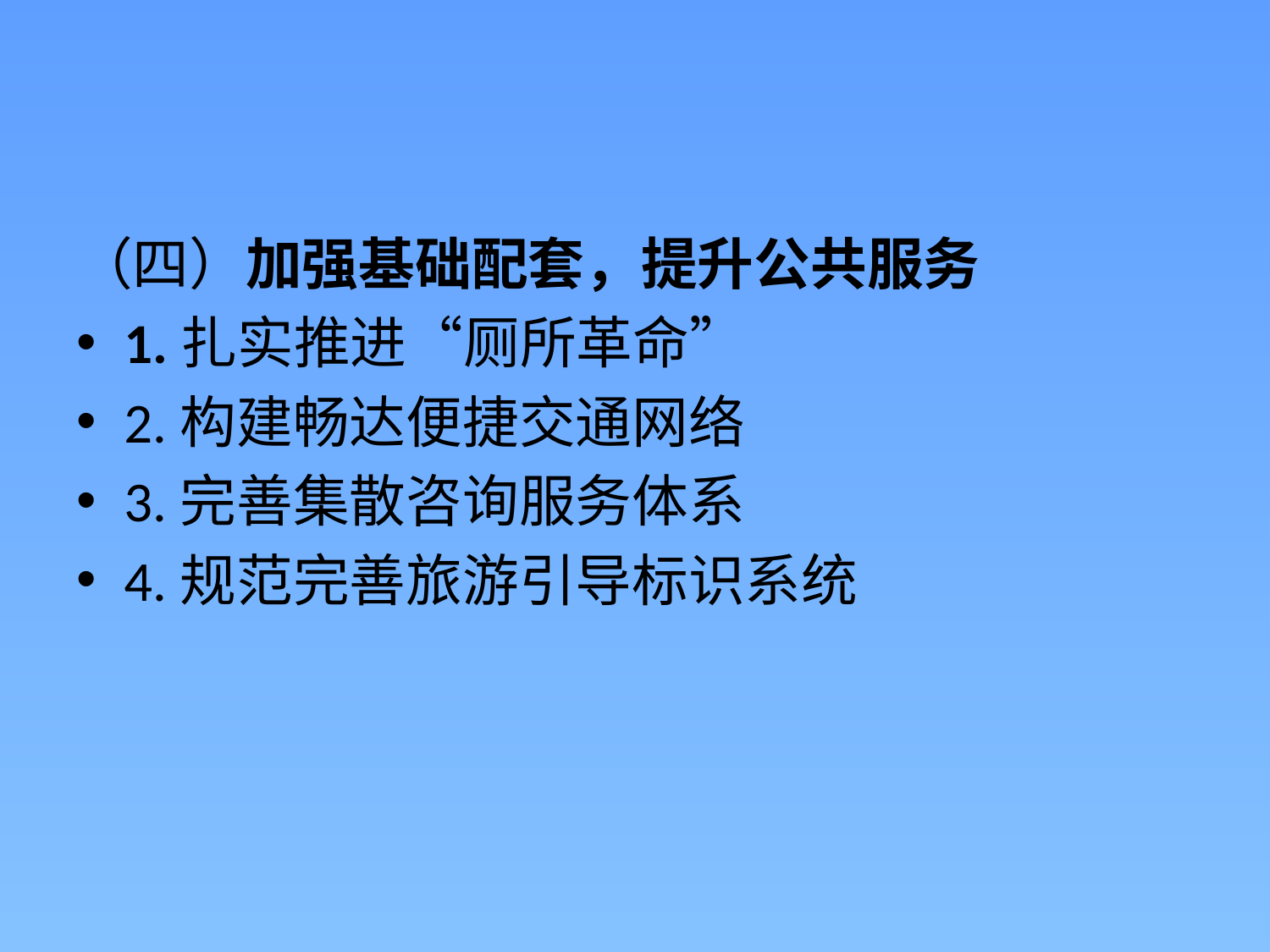

#
（四）加强基础配套，提升公共服务
1.扎实推进“厕所革命”
2.构建畅达便捷交通网络
3.完善集散咨询服务体系
4.规范完善旅游引导标识系统